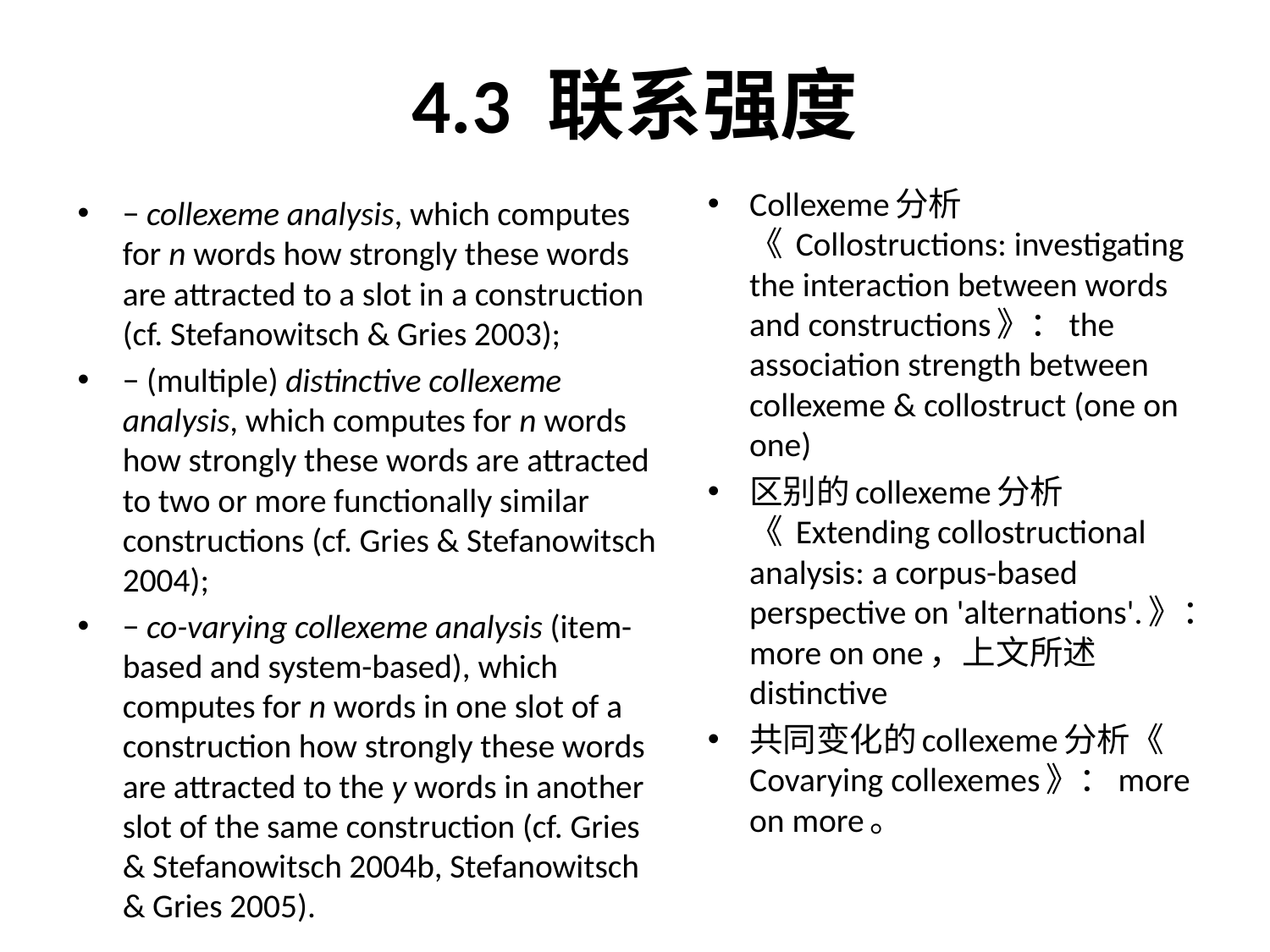

# 4.3 联系强度
Collexeme分析《 Collostructions: investigating the interaction between words and constructions》：the association strength between collexeme & collostruct (one on one)
区别的collexeme分析《 Extending collostructional analysis: a corpus-based perspective on 'alternations'.》：more on one，上文所述distinctive
共同变化的collexeme分析《 Covarying collexemes》：more on more。
− collexeme analysis, which computes for n words how strongly these words are attracted to a slot in a construction (cf. Stefanowitsch & Gries 2003);
− (multiple) distinctive collexeme analysis, which computes for n words how strongly these words are attracted to two or more functionally similar constructions (cf. Gries & Stefanowitsch 2004);
− co-varying collexeme analysis (item-based and system-based), which computes for n words in one slot of a construction how strongly these words are attracted to the y words in another slot of the same construction (cf. Gries & Stefanowitsch 2004b, Stefanowitsch & Gries 2005).